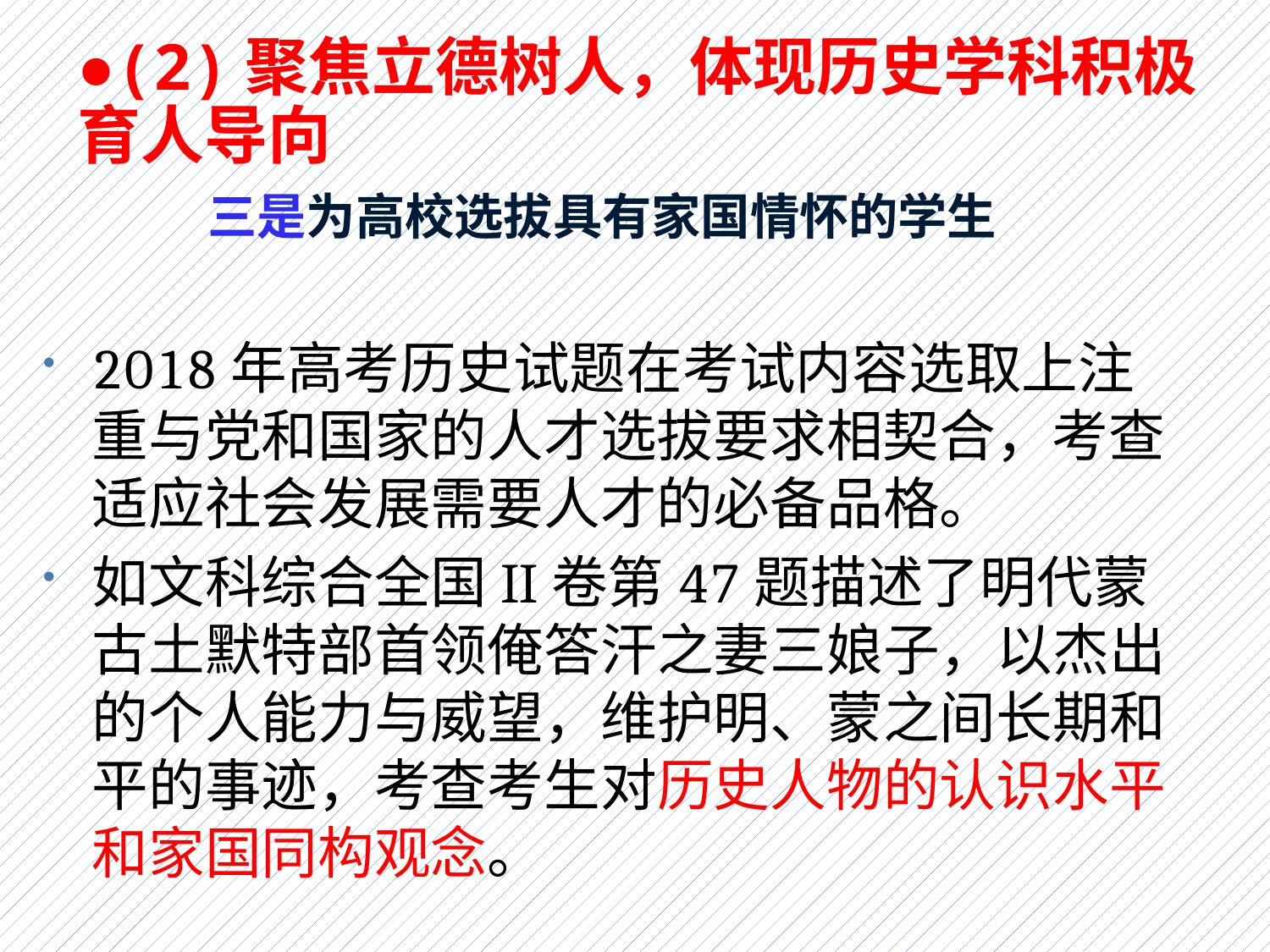

●(2)聚焦立德树人，体现历史学科积极育人导向
# 三是为高校选拔具有家国情怀的学生
2018年高考历史试题在考试内容选取上注重与党和国家的人才选拔要求相契合，考查适应社会发展需要人才的必备品格。
如文科综合全国II卷第47题描述了明代蒙古土默特部首领俺答汗之妻三娘子，以杰出的个人能力与威望，维护明、蒙之间长期和平的事迹，考查考生对历史人物的认识水平和家国同构观念。